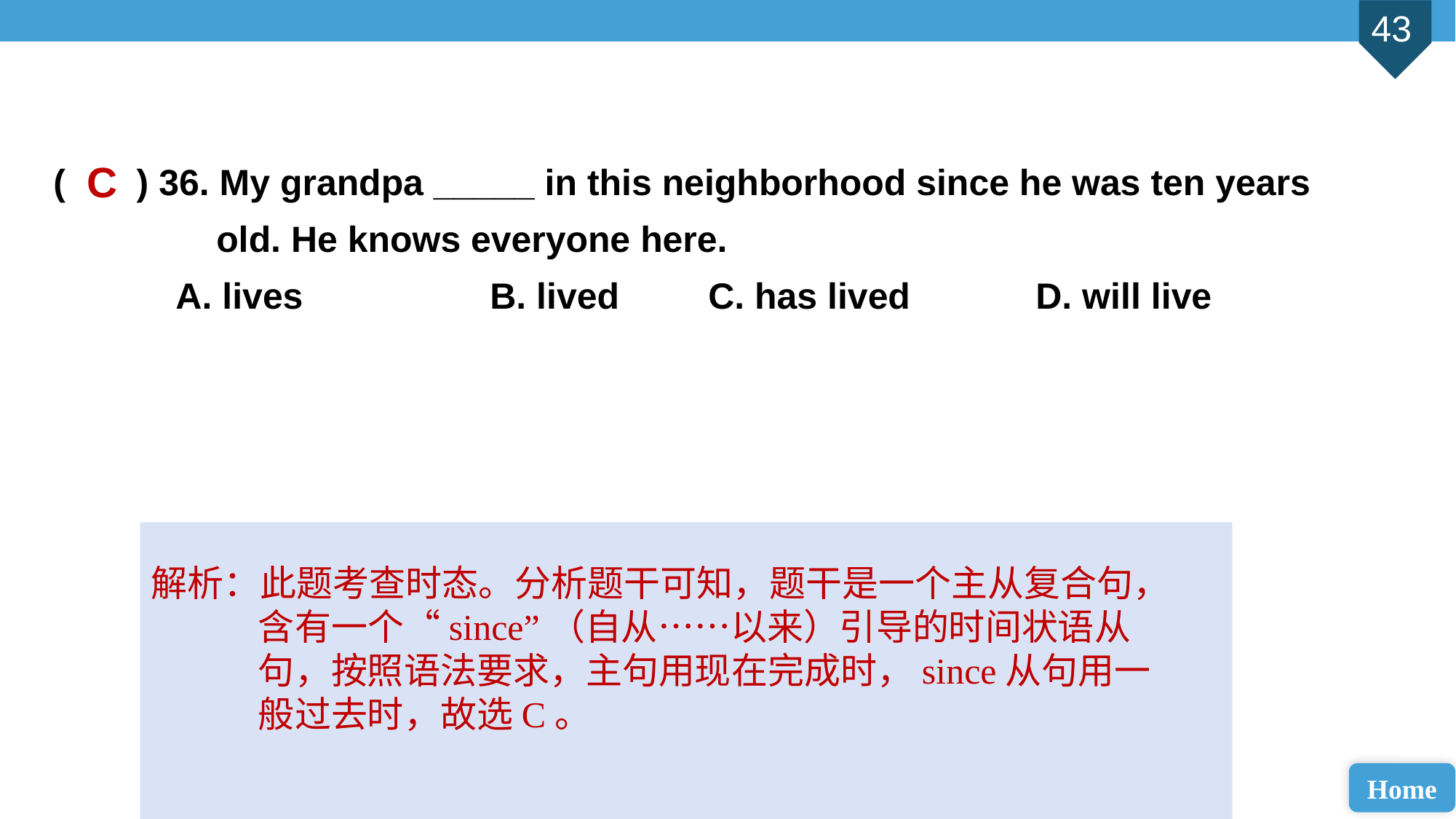

(       ) 36. My grandpa _____ in this neighborhood since he was ten years
                old. He knows everyone here.
            A. lives 		B. lived 	C. has lived 		D. will live
C

解析：此题考查时态。分析题干可知，题干是一个主从复合句，含有一个“since”（自从……以来）引导的时间状语从句，按照语法要求，主句用现在完成时，since从句用一般过去时，故选C。